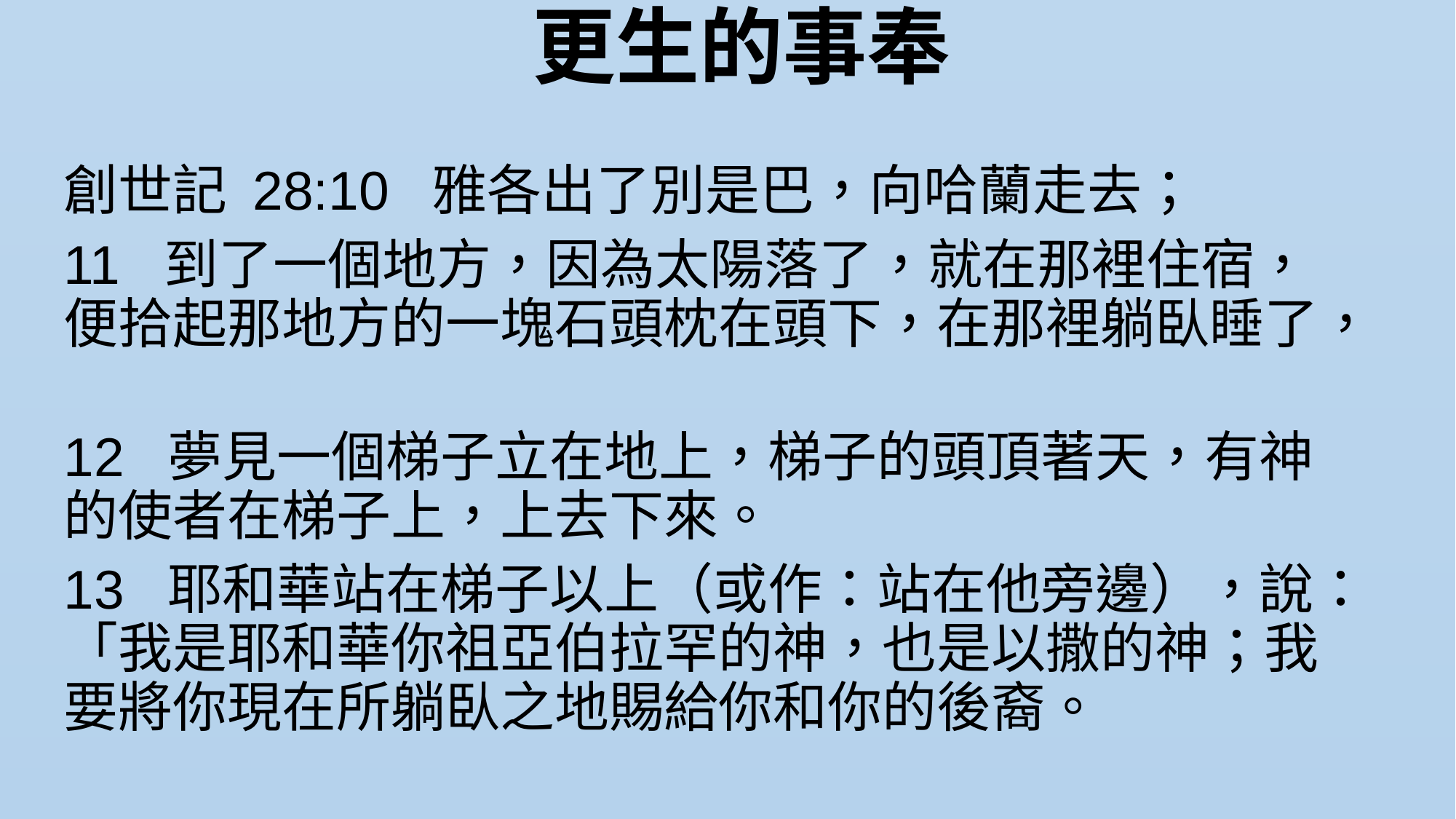

# 更生的事奉

創世記 28:10  雅各出了別是巴，向哈蘭走去；
11  到了一個地方，因為太陽落了，就在那裡住宿，便拾起那地方的一塊石頭枕在頭下，在那裡躺臥睡了，
12  夢見一個梯子立在地上，梯子的頭頂著天，有神的使者在梯子上，上去下來。
13  耶和華站在梯子以上（或作：站在他旁邊），說：「我是耶和華你祖亞伯拉罕的神，也是以撒的神；我要將你現在所躺臥之地賜給你和你的後裔。